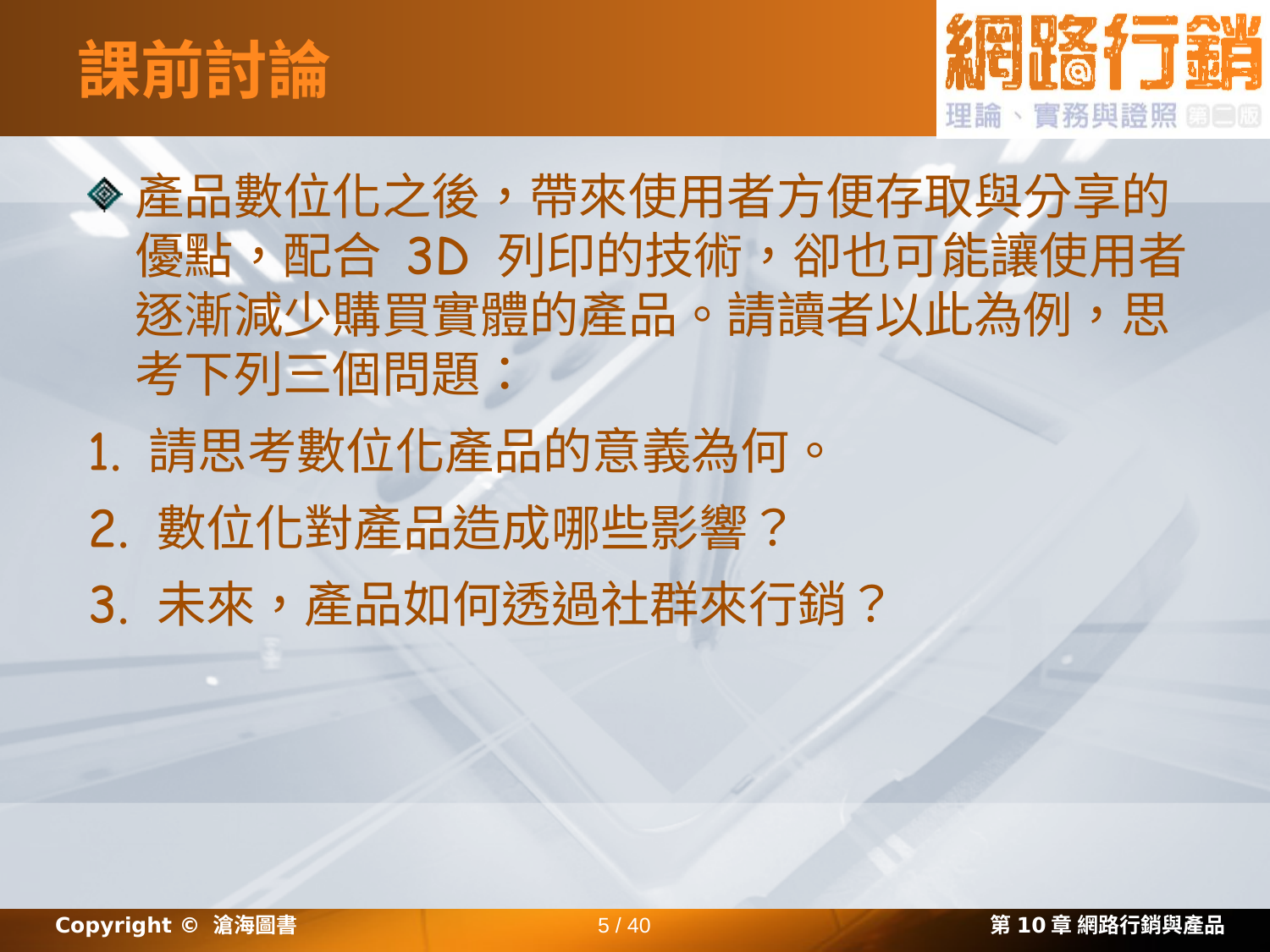

# 課前討論
產品數位化之後，帶來使用者方便存取與分享的優點，配合 3D 列印的技術，卻也可能讓使用者逐漸減少購買實體的產品。請讀者以此為例，思考下列三個問題：
1. 請思考數位化產品的意義為何。
2. 數位化對產品造成哪些影響？
3. 未來，產品如何透過社群來行銷？

Copyright © 滄海圖書
5 / 40
第10章 網路行銷與產品